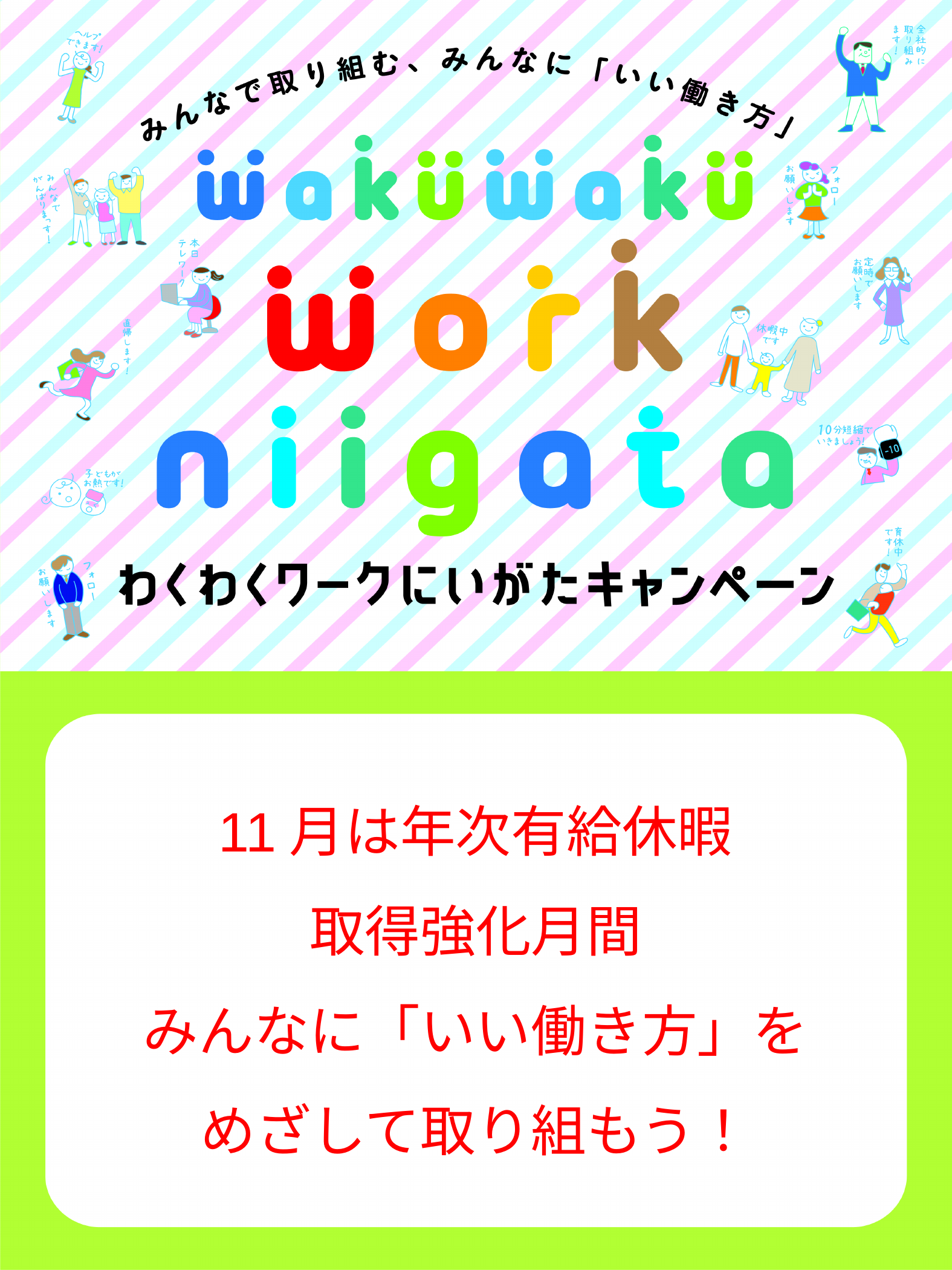

11月は年次有給休暇
取得強化月間
みんなに「いい働き方」を
めざして取り組もう！